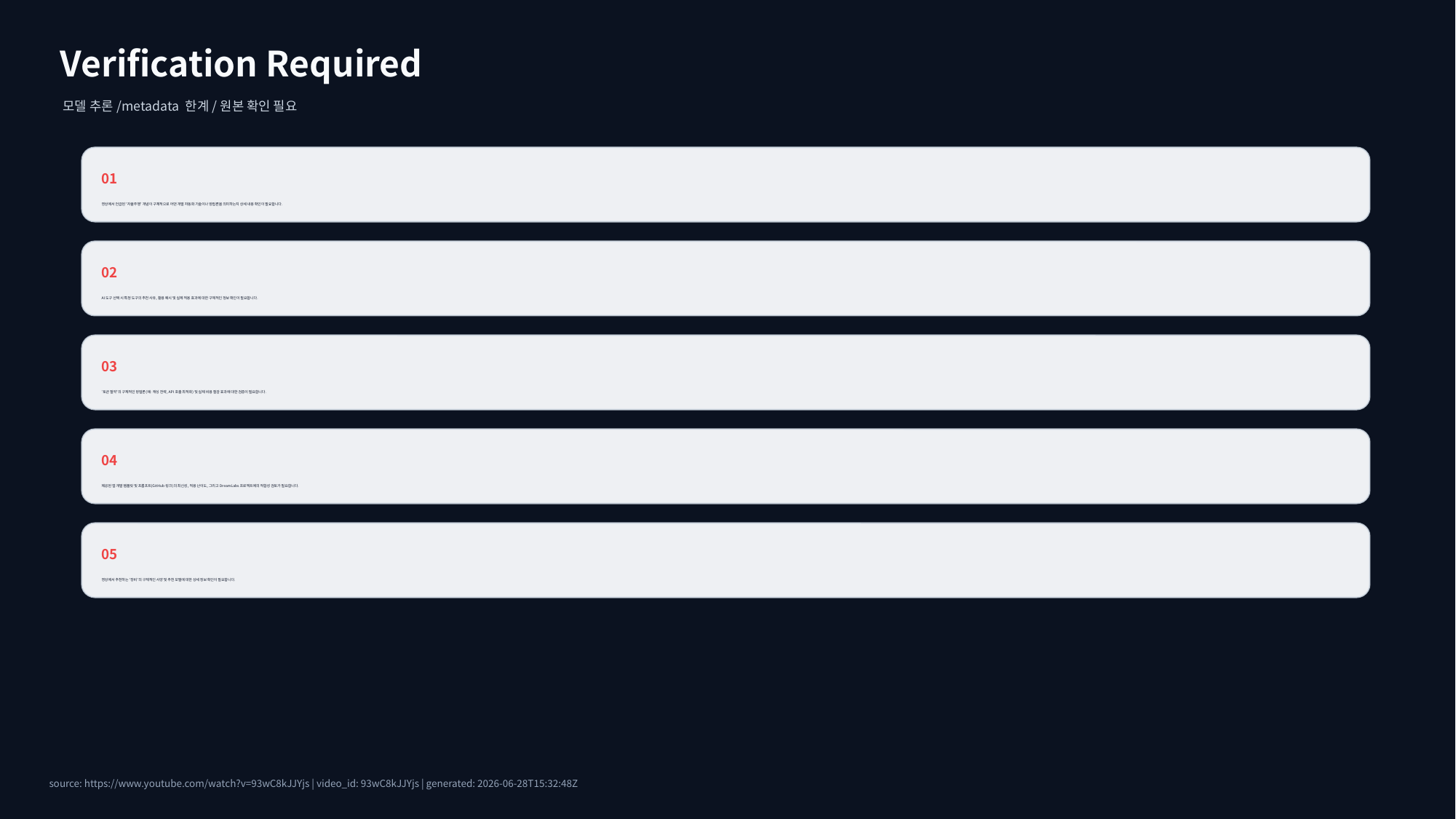

Verification Required
모델 추론/metadata 한계/원본 확인 필요

01
영상에서 언급된 '자율주행' 개념이 구체적으로 어떤 개발 자동화 기술이나 방법론을 의미하는지 상세 내용 확인이 필요합니다.

02
AI 도구 선택 시 특정 도구의 추천 사유, 활용 예시 및 실제 적용 효과에 대한 구체적인 정보 확인이 필요합니다.

03
'토큰 절약'의 구체적인 방법론(예: 캐싱 전략, API 호출 최적화) 및 실제 비용 절감 효과에 대한 검증이 필요합니다.

04
제공된 앱 개발 템플릿 및 프롬프트(GitHub 링크)의 최신성, 적용 난이도, 그리고 DreamLabs 프로젝트에의 적합성 검토가 필요합니다.

05
영상에서 추천하는 '장비'의 구체적인 사양 및 추천 모델에 대한 상세 정보 확인이 필요합니다.
source: https://www.youtube.com/watch?v=93wC8kJJYjs | video_id: 93wC8kJJYjs | generated: 2026-06-28T15:32:48Z